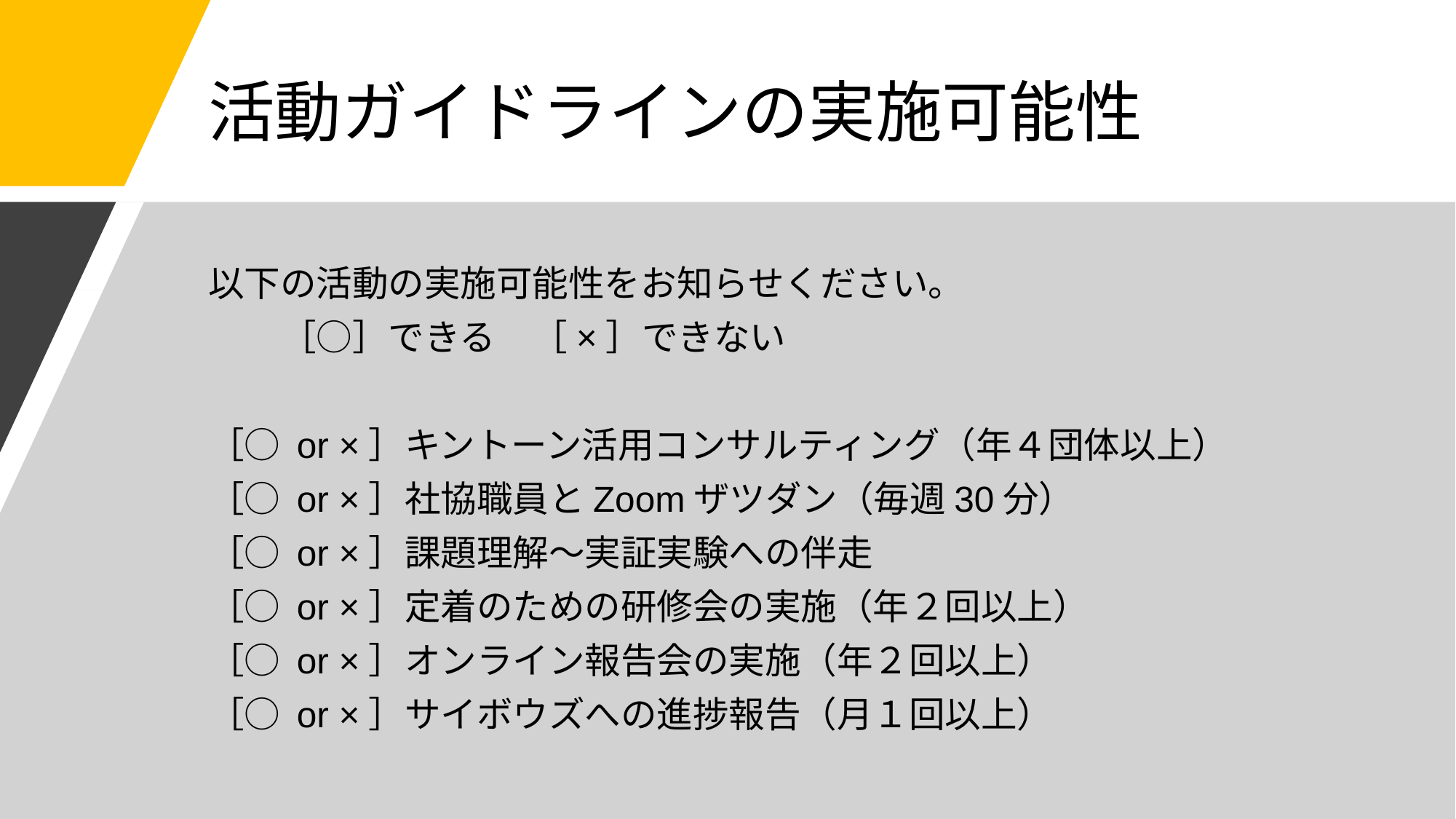

# 活動ガイドラインの実施可能性

以下の活動の実施可能性をお知らせください。
　　［○］できる　［×］できない

［○ or ×］キントーン活用コンサルティング（年４団体以上）
［○ or ×］社協職員とZoomザツダン（毎週30分）
［○ or ×］課題理解～実証実験への伴走
［○ or ×］定着のための研修会の実施（年２回以上）
［○ or ×］オンライン報告会の実施（年２回以上）
［○ or ×］サイボウズへの進捗報告（月１回以上）